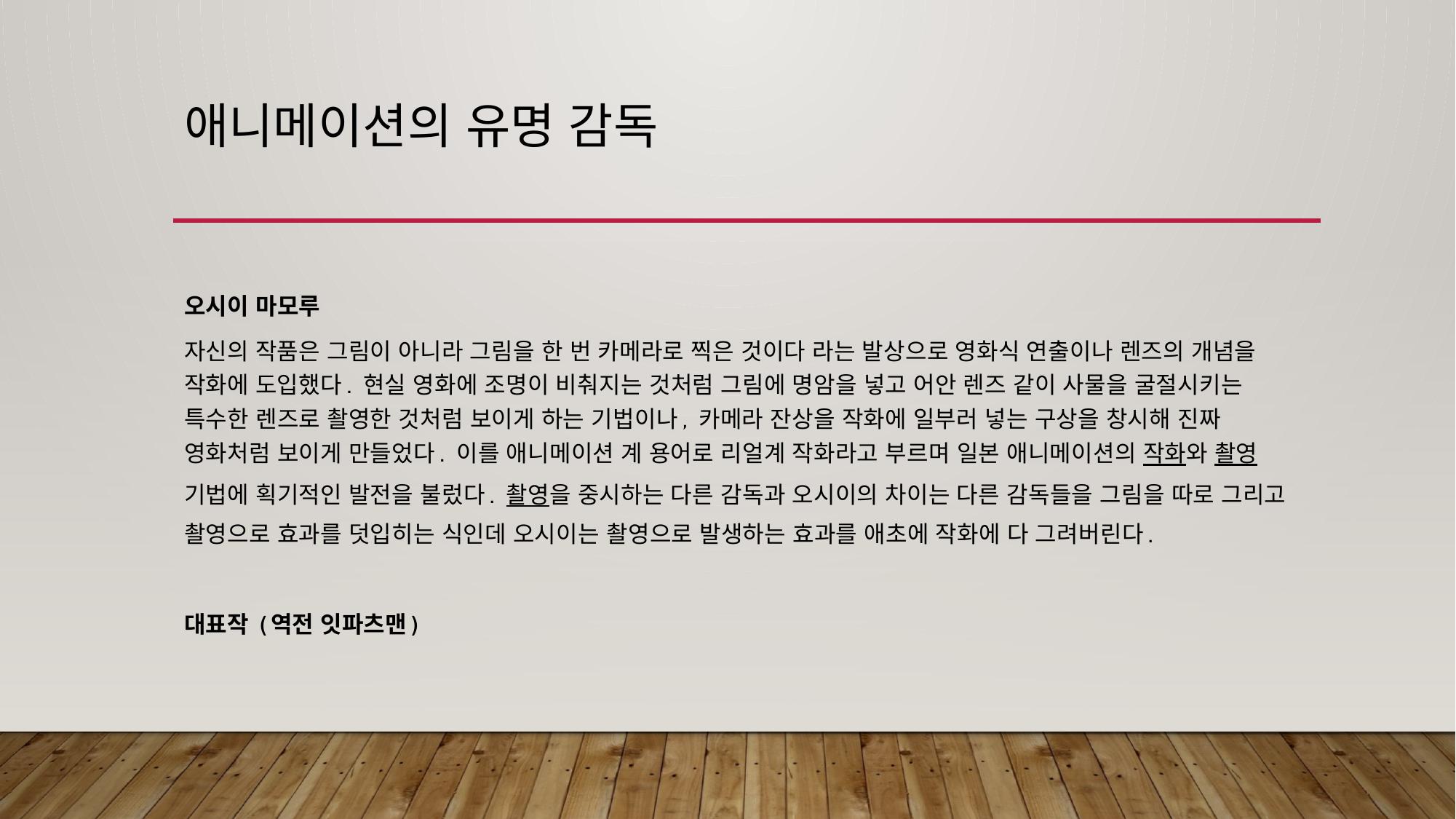

# 애니메이션의 유명 감독

오시이 마모루
자신의 작품은 그림이 아니라 그림을 한 번 카메라로 찍은 것이다 라는 발상으로 영화식 연출이나 렌즈의 개념을 작화에 도입했다. 현실 영화에 조명이 비춰지는 것처럼 그림에 명암을 넣고 어안 렌즈 같이 사물을 굴절시키는 특수한 렌즈로 촬영한 것처럼 보이게 하는 기법이나, 카메라 잔상을 작화에 일부러 넣는 구상을 창시해 진짜 영화처럼 보이게 만들었다. 이를 애니메이션 계 용어로 리얼계 작화라고 부르며 일본 애니메이션의 작화와 촬영 기법에 획기적인 발전을 불렀다. 촬영을 중시하는 다른 감독과 오시이의 차이는 다른 감독들을 그림을 따로 그리고 촬영으로 효과를 덧입히는 식인데 오시이는 촬영으로 발생하는 효과를 애초에 작화에 다 그려버린다.

대표작 (역전 잇파츠맨)